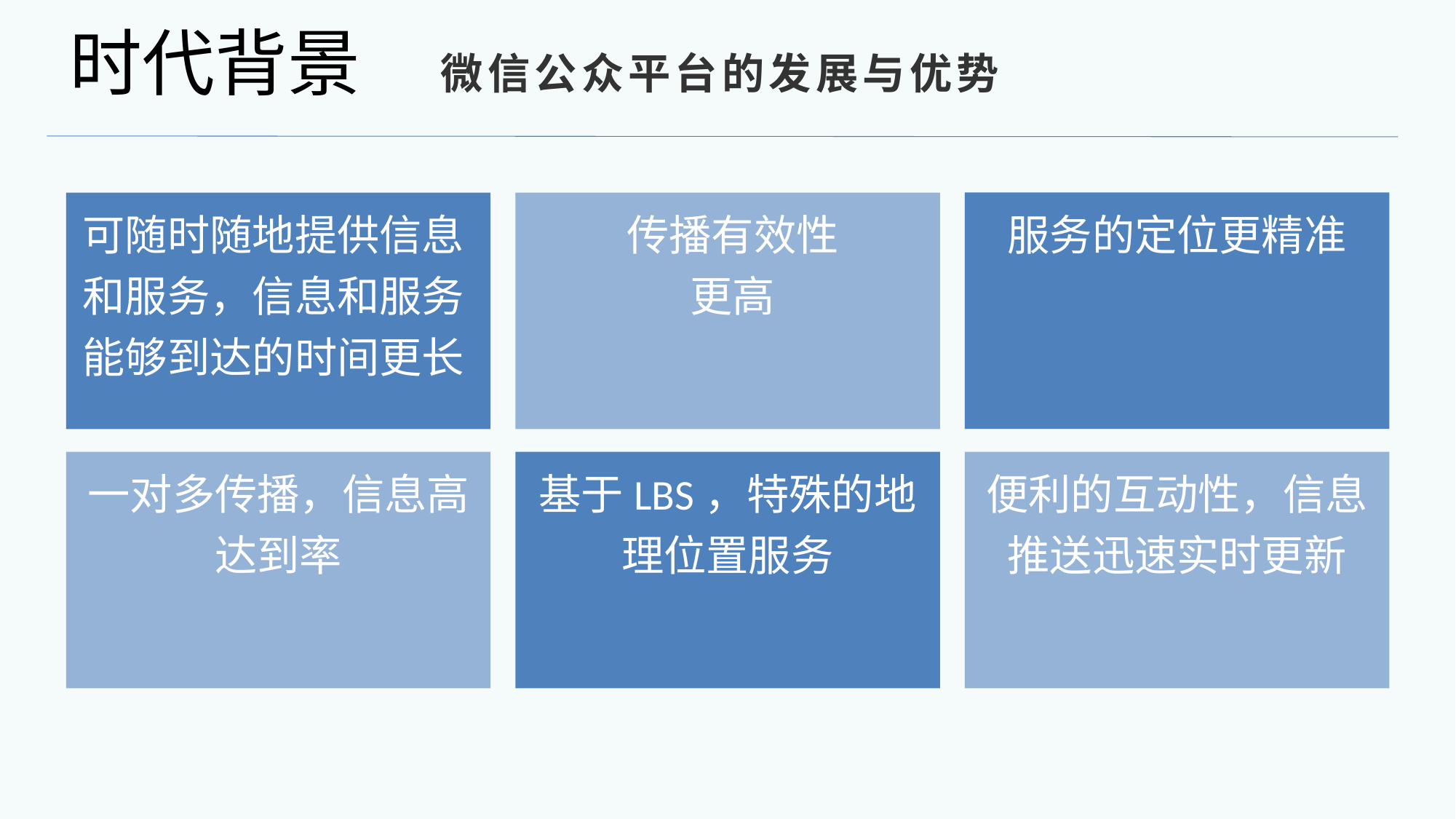

时代背景
微信公众平台的发展与优势

传播有效性
更高

服务的定位更精准
可随时随地提供信息和服务，信息和服务能够到达的时间更长

基于LBS，特殊的地理位置服务
便利的互动性，信息推送迅速实时更新
一对多传播，信息高达到率